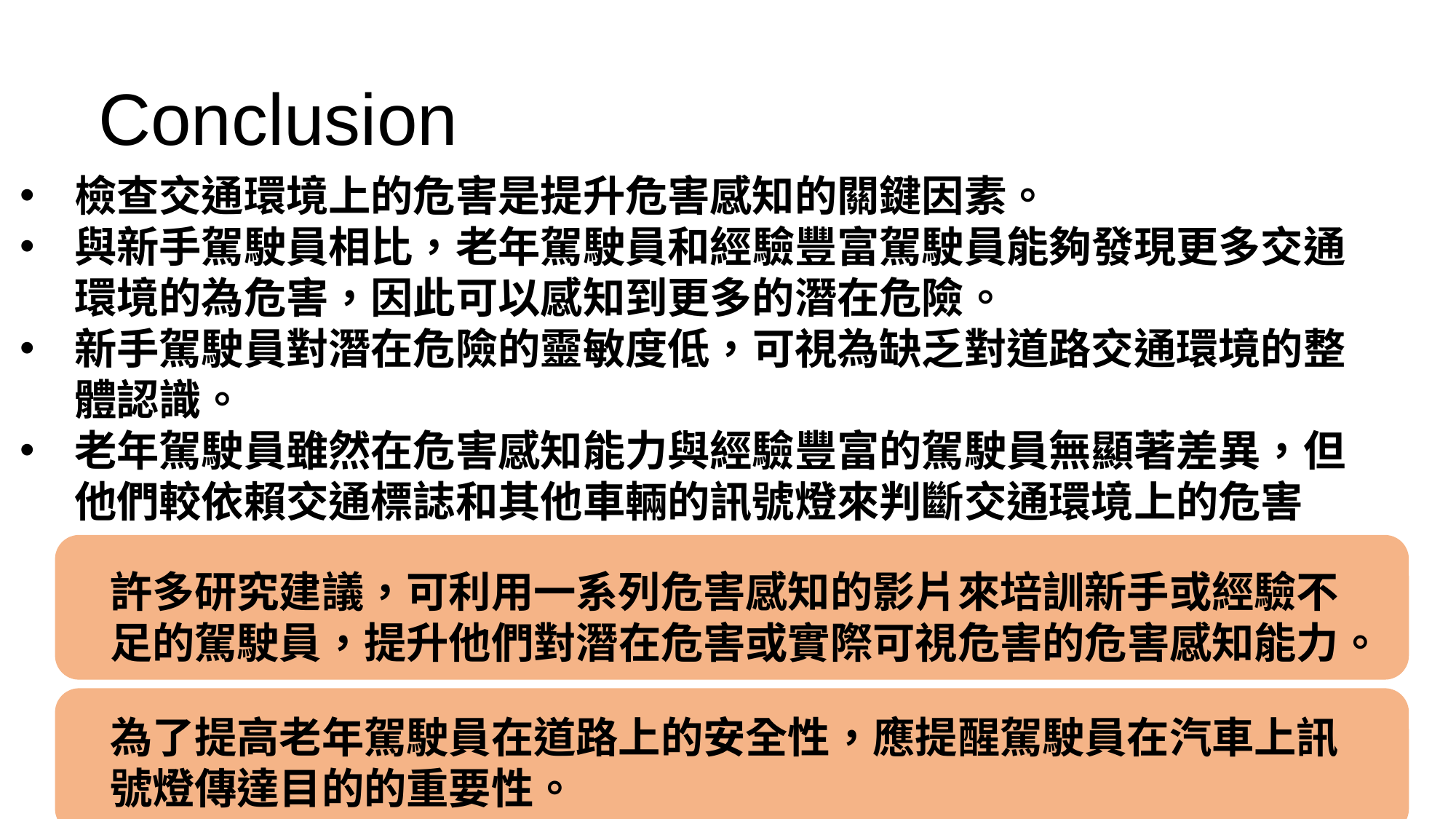

Conclusion
檢查交通環境上的危害是提升危害感知的關鍵因素。
與新手駕駛員相比，老年駕駛員和經驗豐富駕駛員能夠發現更多交通環境的為危害，因此可以感知到更多的潛在危險。
新手駕駛員對潛在危險的靈敏度低，可視為缺乏對道路交通環境的整體認識。
老年駕駛員雖然在危害感知能力與經驗豐富的駕駛員無顯著差異，但他們較依賴交通標誌和其他車輛的訊號燈來判斷交通環境上的危害

許多研究建議，可利用一系列危害感知的影片來培訓新手或經驗不足的駕駛員，提升他們對潛在危害或實際可視危害的危害感知能力。

為了提高老年駕駛員在道路上的安全性，應提醒駕駛員在汽車上訊號燈傳達目的的重要性。